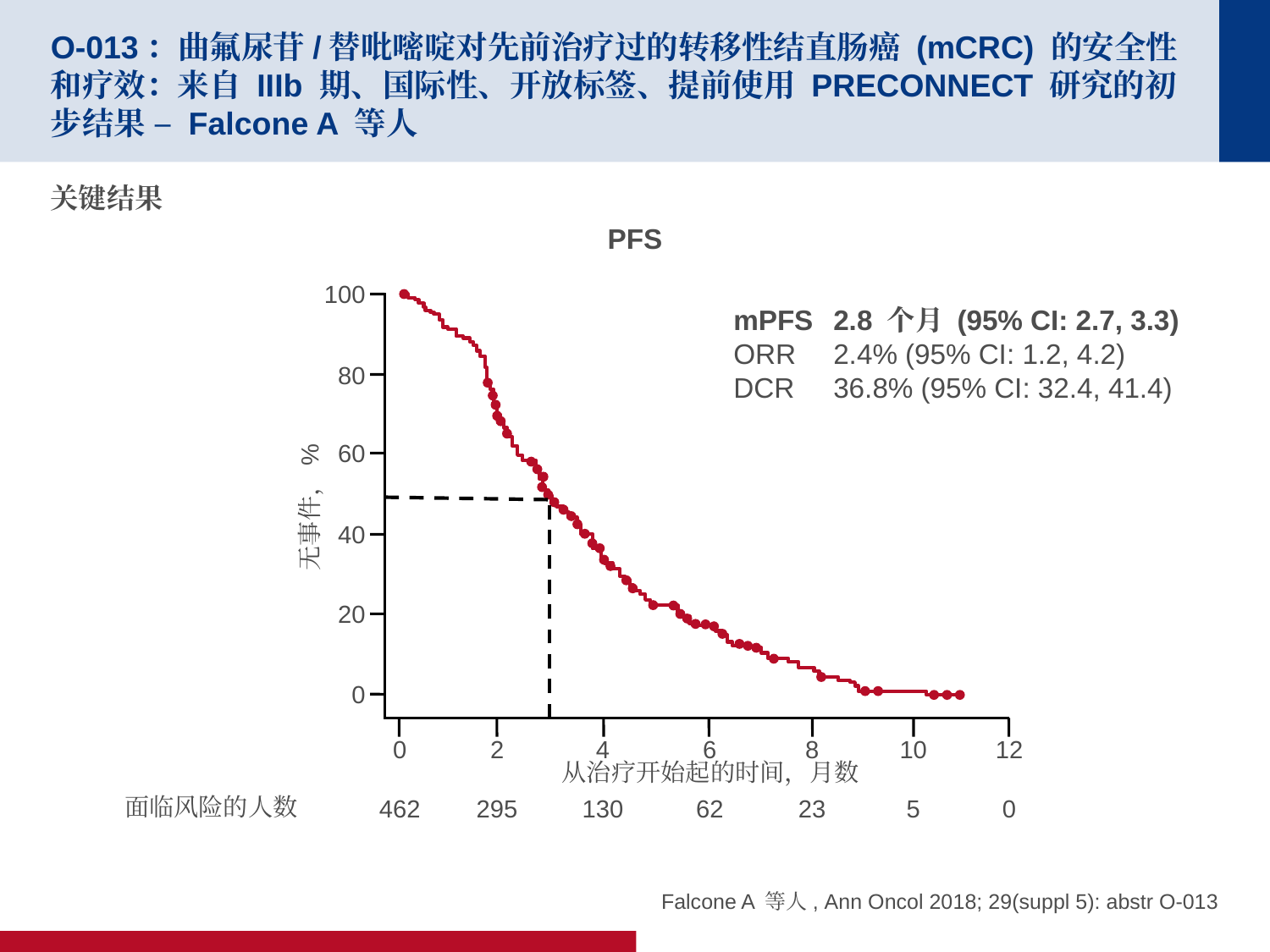

# O-013：曲氟尿苷/替吡嘧啶对先前治疗过的转移性结直肠癌 (mCRC) 的安全性和疗效：来自 IIIb 期、国际性、开放标签、提前使用 PRECONNECT 研究的初步结果 – Falcone A 等人
关键结果
PFS
100

80

60

无事件，%

40

20

0

8

23

10

5

0

462
2

295
4

130

6

62
12

0
从治疗开始起的时间，月数
面临风险的人数
mPFS 	2.8 个月 (95% CI: 2.7, 3.3)
ORR 	2.4% (95% CI: 1.2, 4.2)
DCR 	36.8% (95% CI: 32.4, 41.4)
Falcone A 等人, Ann Oncol 2018; 29(suppl 5): abstr O-013